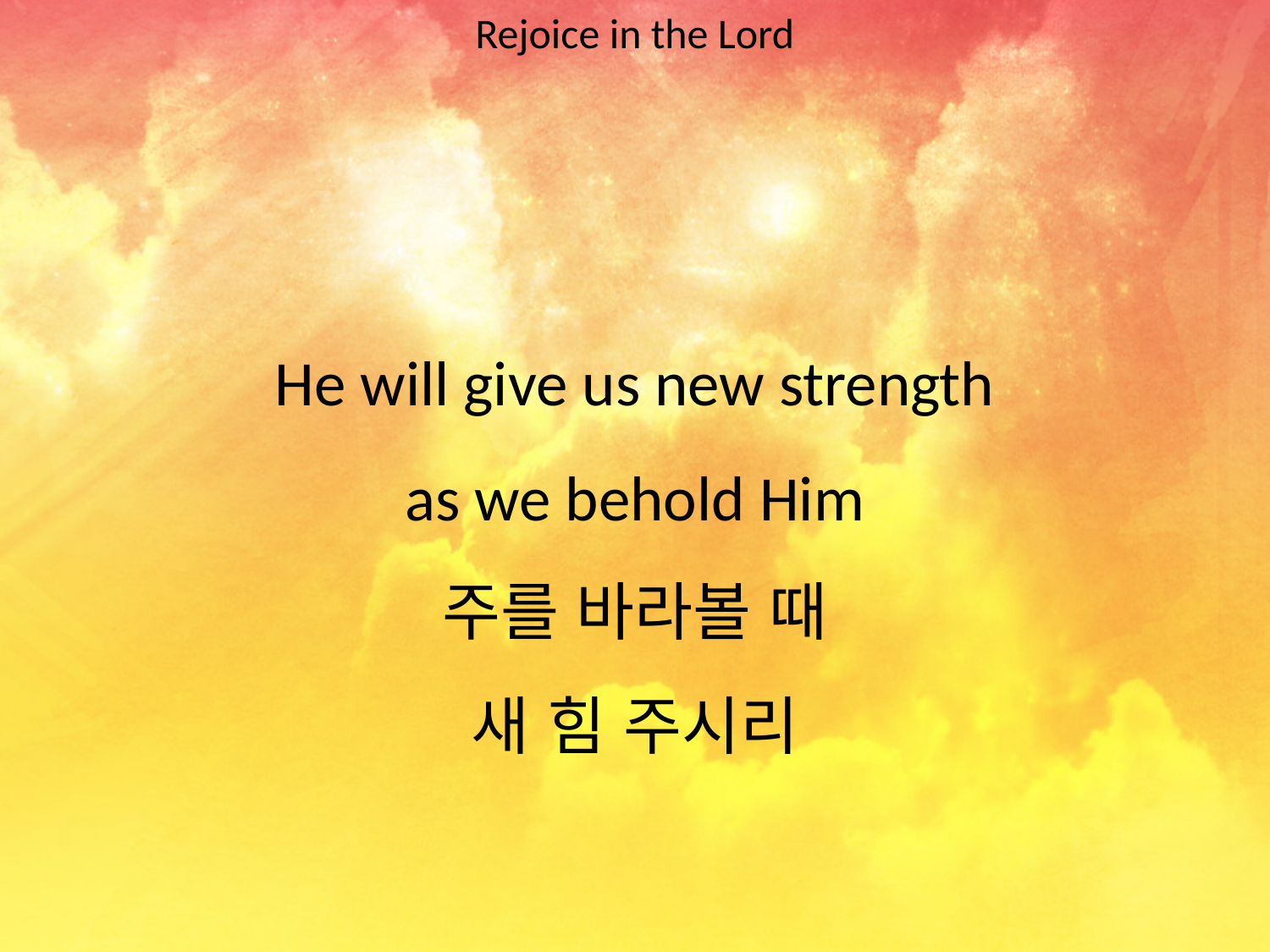

Rejoice in the Lord
#
He will give us new strength
as we behold Him
주를 바라볼 때
새 힘 주시리